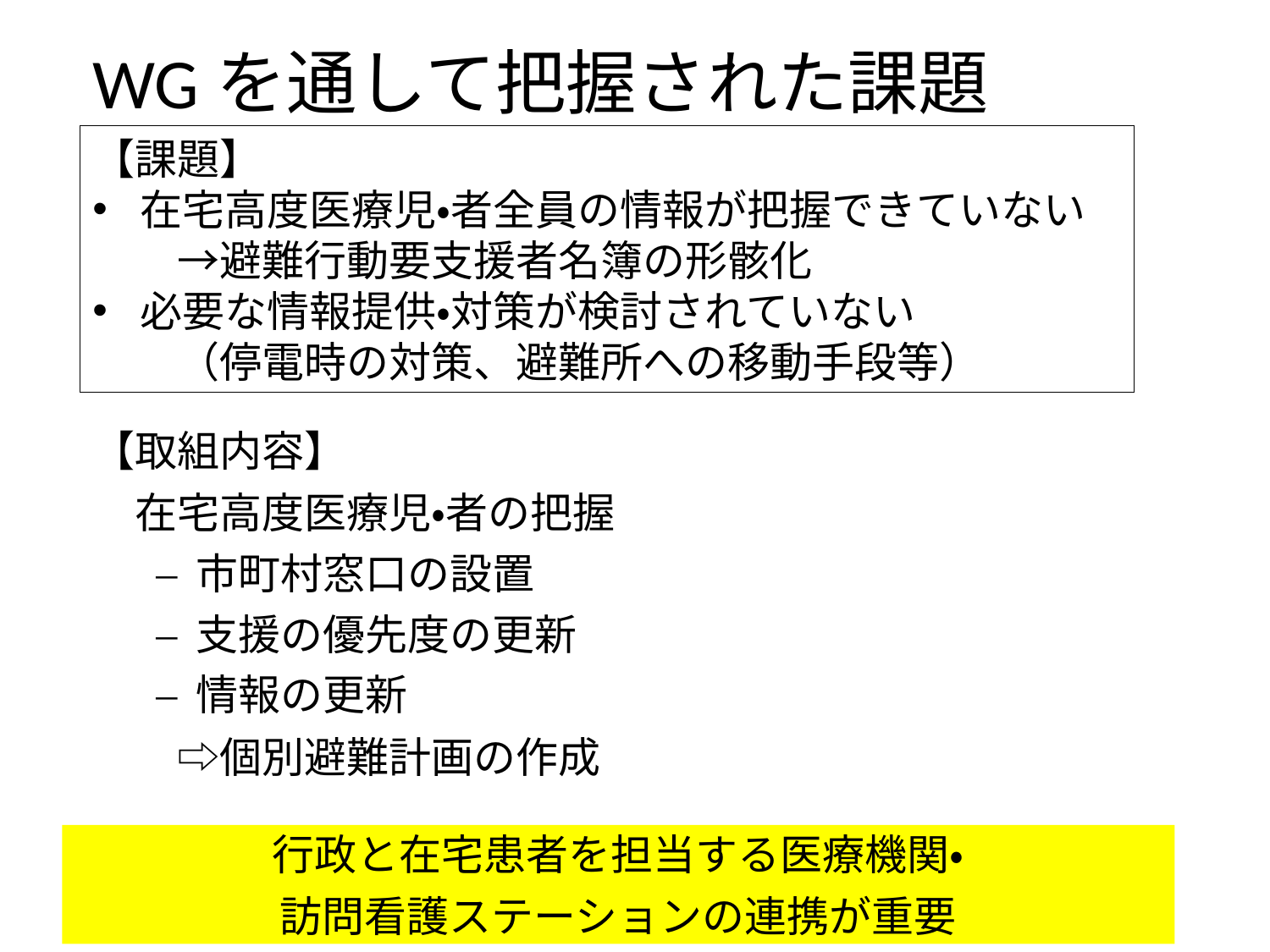

# WGを通して把握された課題
【課題】
在宅高度医療児・者全員の情報が把握できていない
　　→避難行動要支援者名簿の形骸化
必要な情報提供・対策が検討されていない
　　（停電時の対策、避難所への移動手段等）
【取組内容】
　在宅高度医療児・者の把握
市町村窓口の設置
支援の優先度の更新
情報の更新
　　⇨個別避難計画の作成
行政と在宅患者を担当する医療機関・
訪問看護ステーションの連携が重要